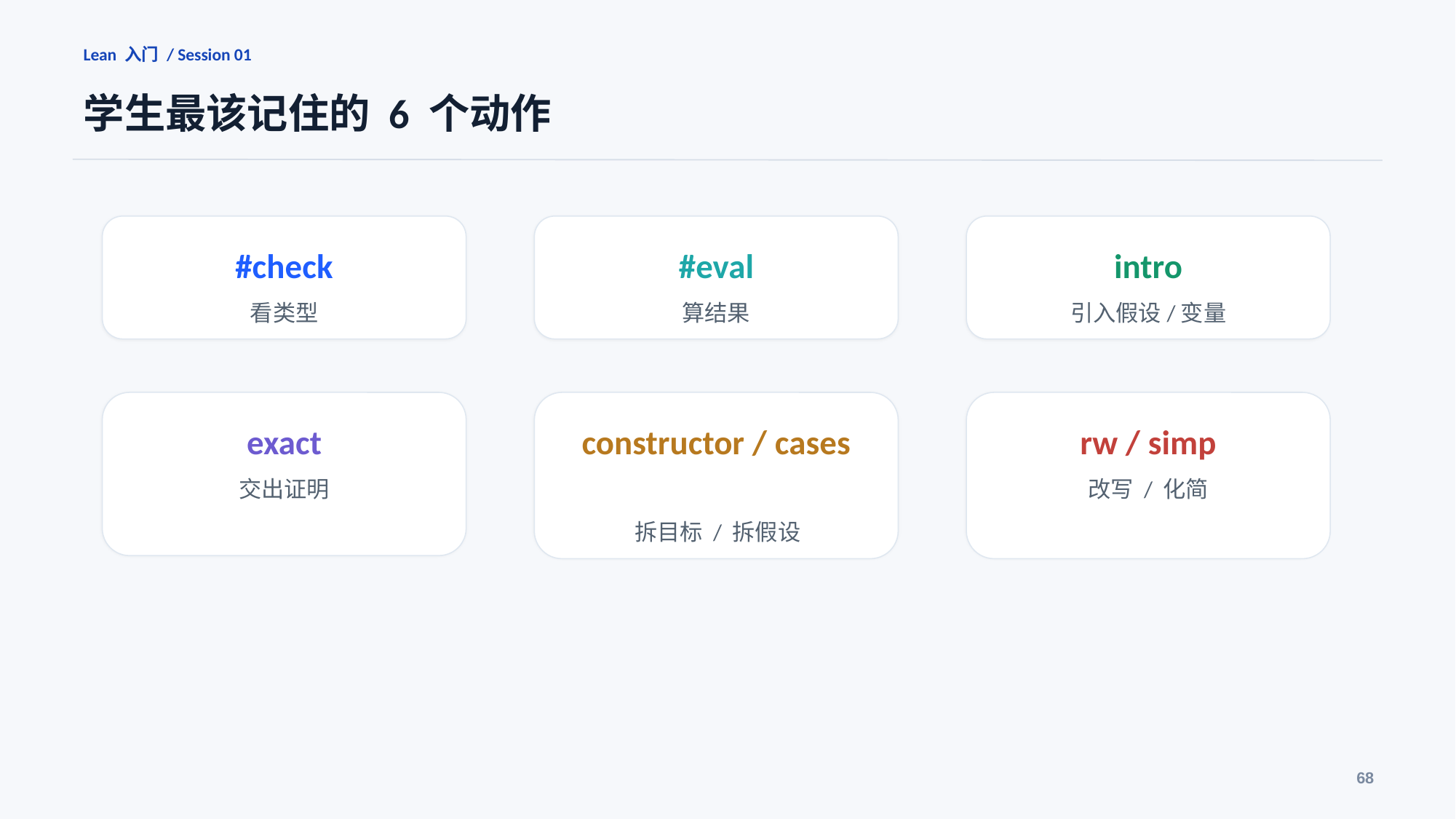

Lean 入门 / Session 01
学生最该记住的 6 个动作

#check
#eval
intro
看类型
算结果
引入假设/变量

exact
constructor / cases
rw / simp
交出证明
改写 / 化简
拆目标 / 拆假设
68